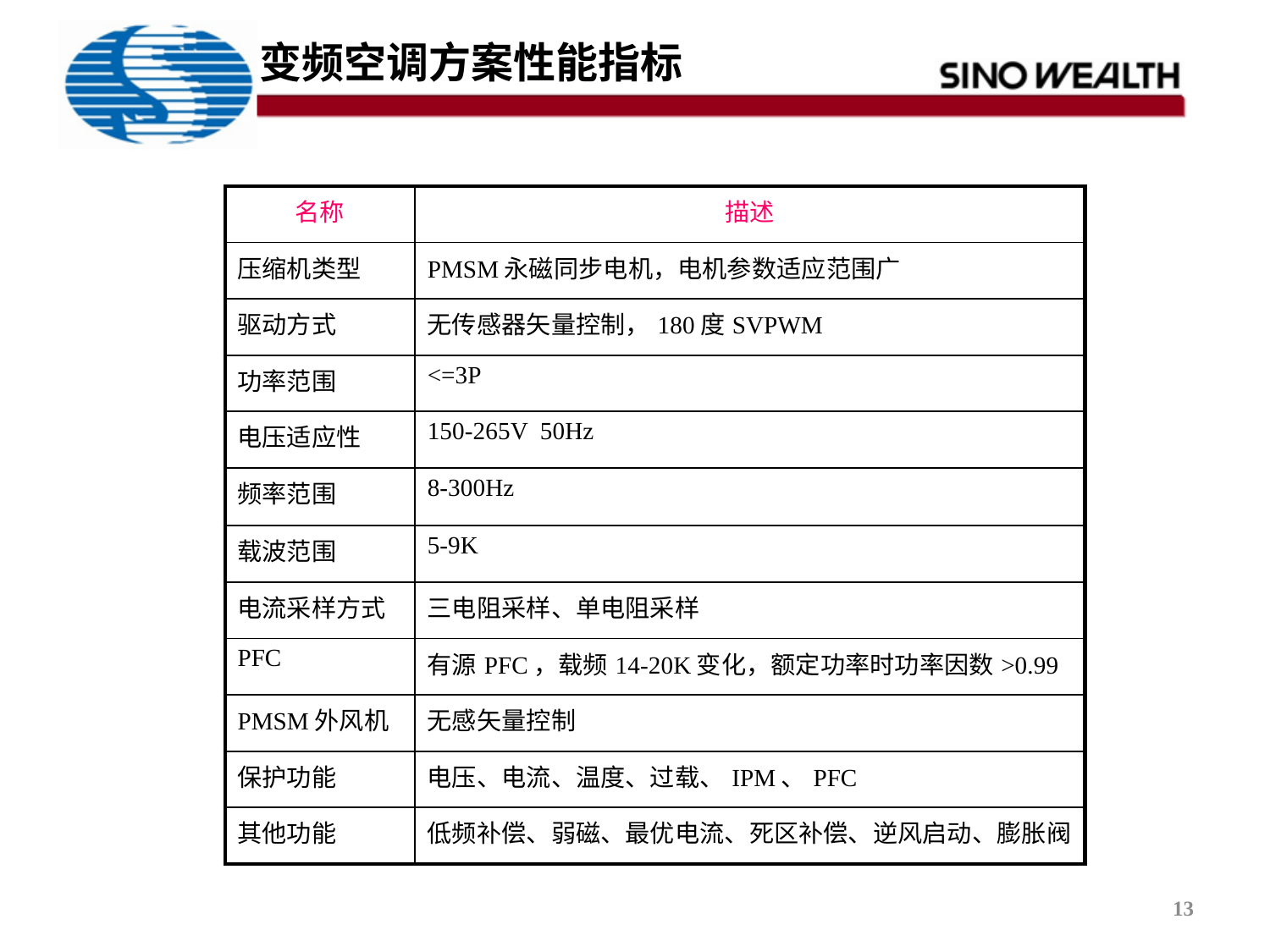

变频空调方案性能指标
| 名称 | 描述 |
| --- | --- |
| 压缩机类型 | PMSM永磁同步电机，电机参数适应范围广 |
| 驱动方式 | 无传感器矢量控制，180度SVPWM |
| 功率范围 | <=3P |
| 电压适应性 | 150-265V 50Hz |
| 频率范围 | 8-300Hz |
| 载波范围 | 5-9K |
| 电流采样方式 | 三电阻采样、单电阻采样 |
| PFC | 有源PFC，载频14-20K变化，额定功率时功率因数>0.99 |
| PMSM外风机 | 无感矢量控制 |
| 保护功能 | 电压、电流、温度、过载、IPM、PFC |
| 其他功能 | 低频补偿、弱磁、最优电流、死区补偿、逆风启动、膨胀阀 |
13